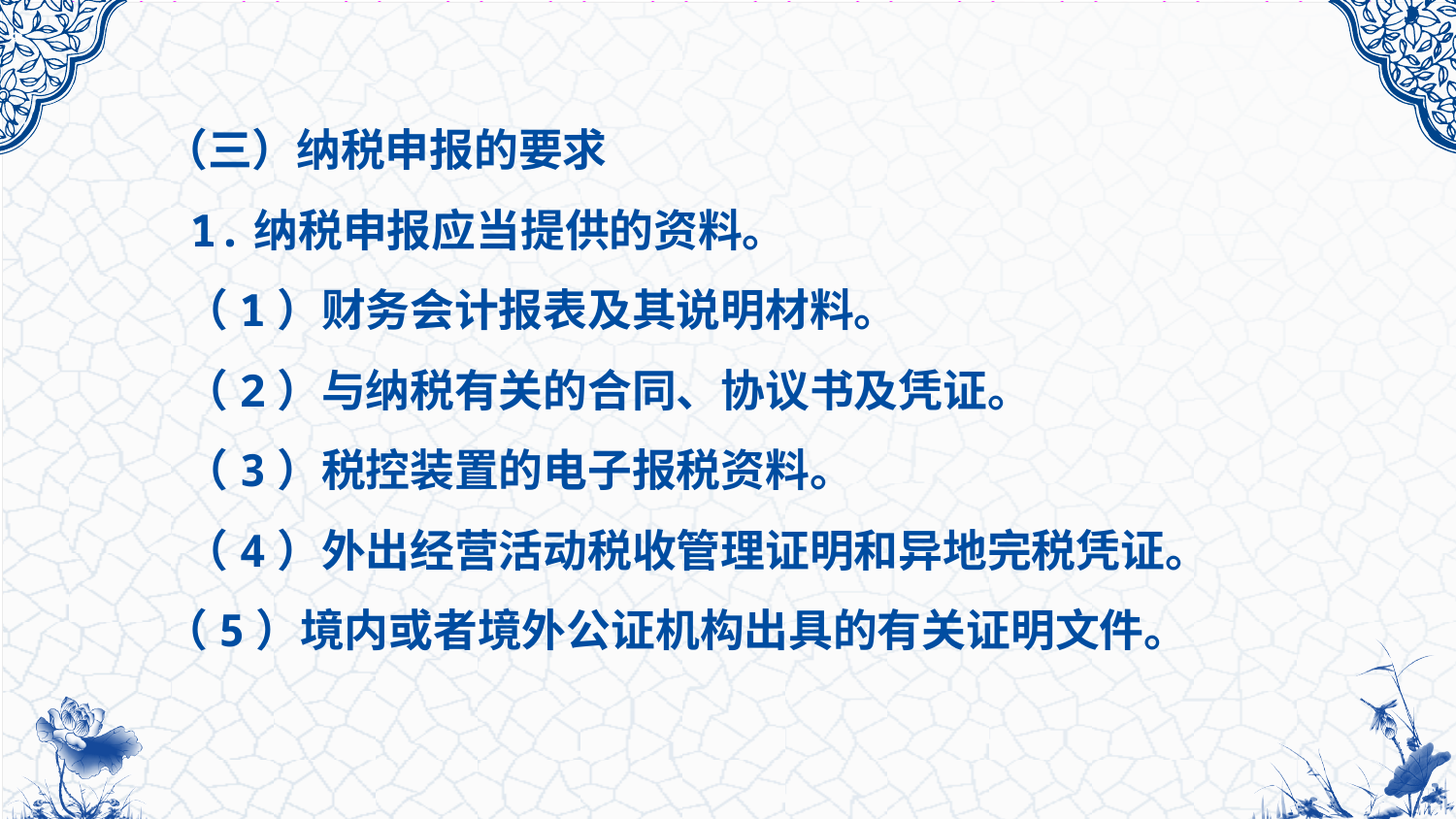

（三）纳税申报的要求
 1.纳税申报应当提供的资料。
 （1）财务会计报表及其说明材料。
 （2）与纳税有关的合同、协议书及凭证。
 （3）税控装置的电子报税资料。
 （4）外出经营活动税收管理证明和异地完税凭证。
（5）境内或者境外公证机构出具的有关证明文件。